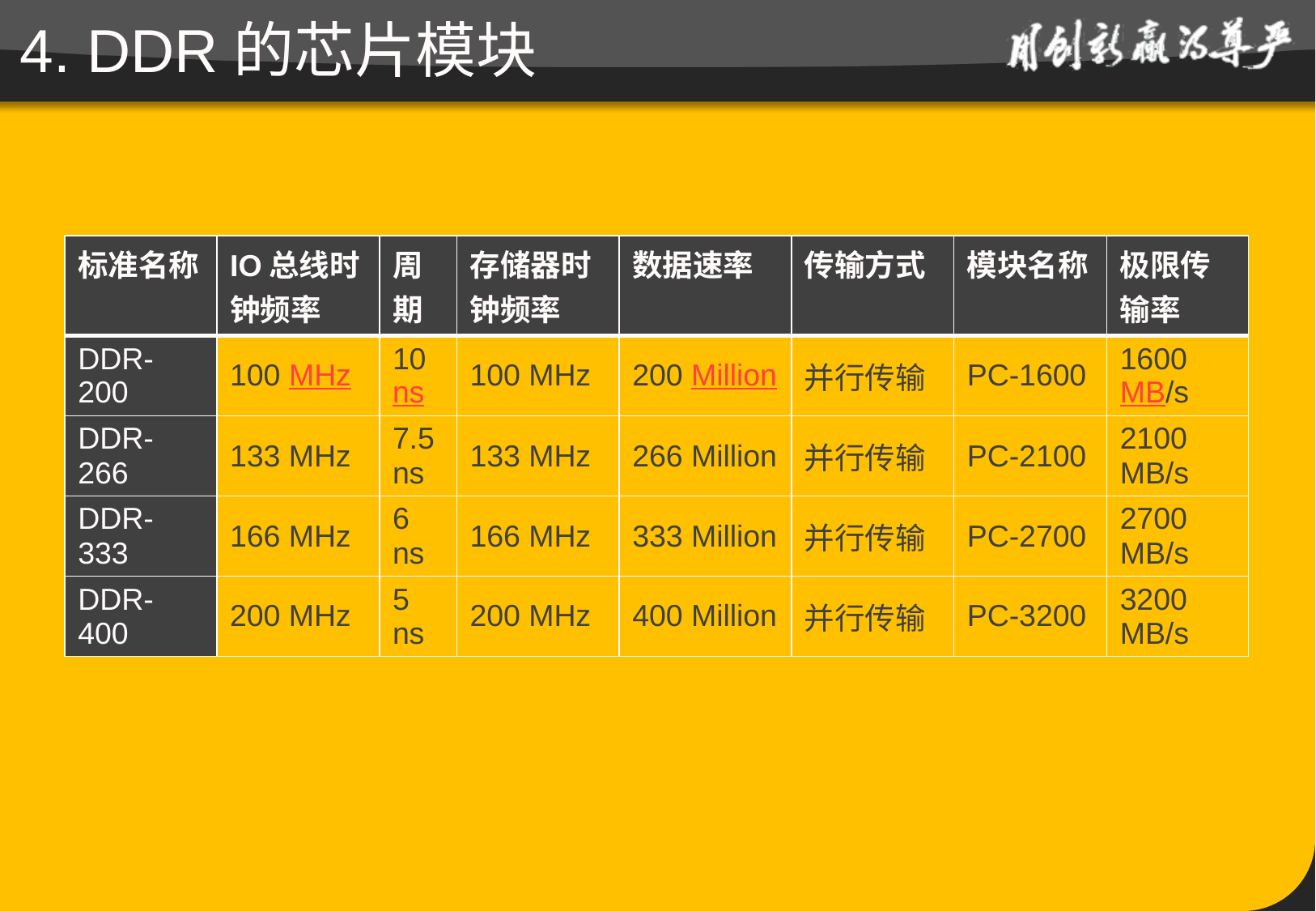

# 4. DDR的芯片模块
| 标准名称 | IO总线时钟频率 | 周期 | 存储器时钟频率 | 数据速率 | 传输方式 | 模块名称 | 极限传输率 |
| --- | --- | --- | --- | --- | --- | --- | --- |
| DDR-200 | 100 MHz | 10 ns | 100 MHz | 200 Million | 并行传输 | PC-1600 | 1600 MB/s |
| DDR-266 | 133 MHz | 7.5 ns | 133 MHz | 266 Million | 并行传输 | PC-2100 | 2100 MB/s |
| DDR-333 | 166 MHz | 6 ns | 166 MHz | 333 Million | 并行传输 | PC-2700 | 2700 MB/s |
| DDR-400 | 200 MHz | 5 ns | 200 MHz | 400 Million | 并行传输 | PC-3200 | 3200 MB/s |